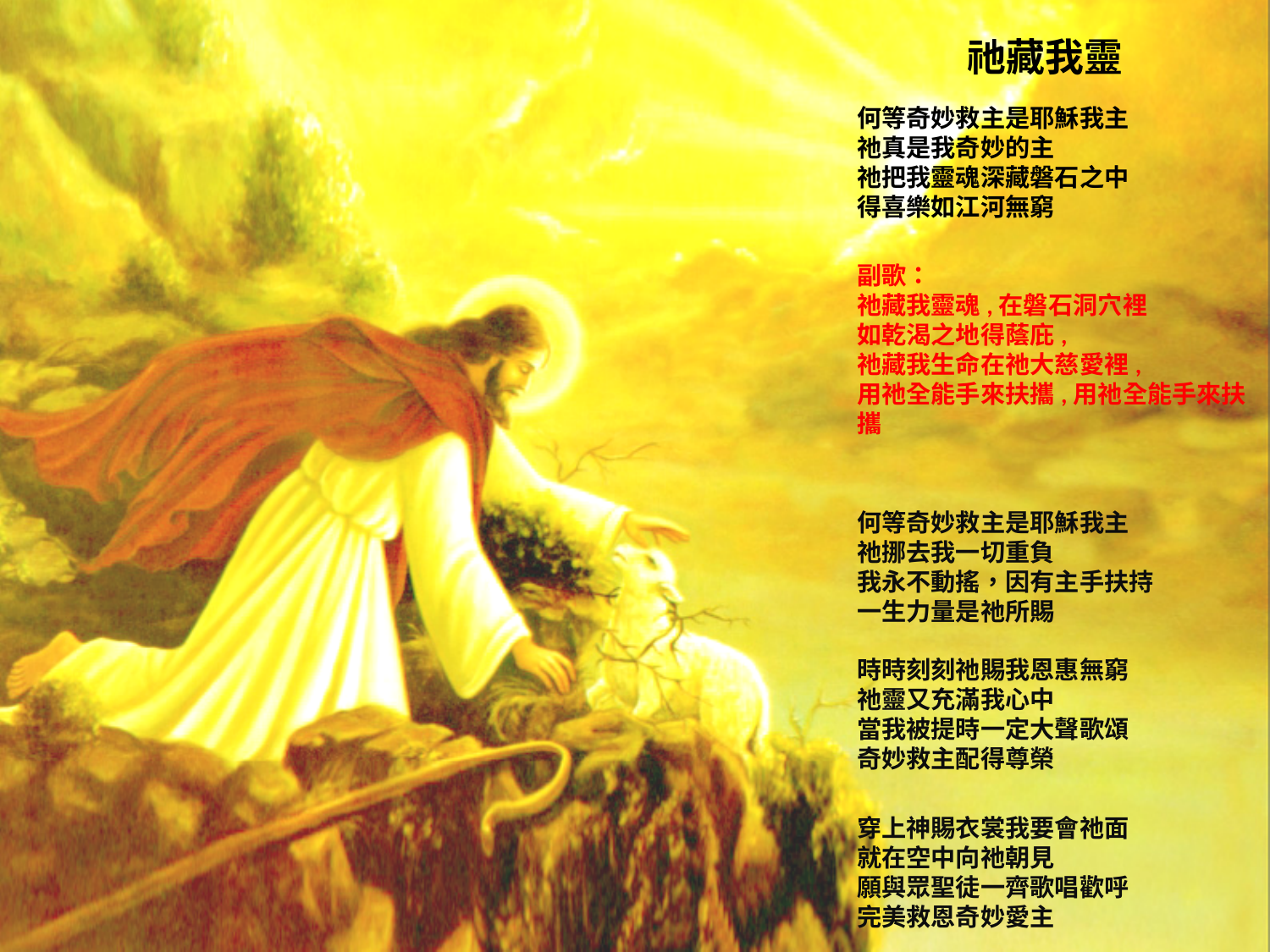

# 祂藏我靈
何等奇妙救主是耶穌我主
祂真是我奇妙的主
祂把我靈魂深藏磐石之中
得喜樂如江河無窮

副歌：
祂藏我靈魂,在磐石洞穴裡
如乾渴之地得蔭庇,
祂藏我生命在祂大慈愛裡,
用祂全能手來扶攜,用祂全能手來扶攜

何等奇妙救主是耶穌我主
祂挪去我一切重負
我永不動搖，因有主手扶持
一生力量是祂所賜
時時刻刻祂賜我恩惠無窮
祂靈又充滿我心中
當我被提時一定大聲歌頌
奇妙救主配得尊榮

穿上神賜衣裳我要會祂面
就在空中向祂朝見
願與眾聖徒一齊歌唱歡呼
完美救恩奇妙愛主